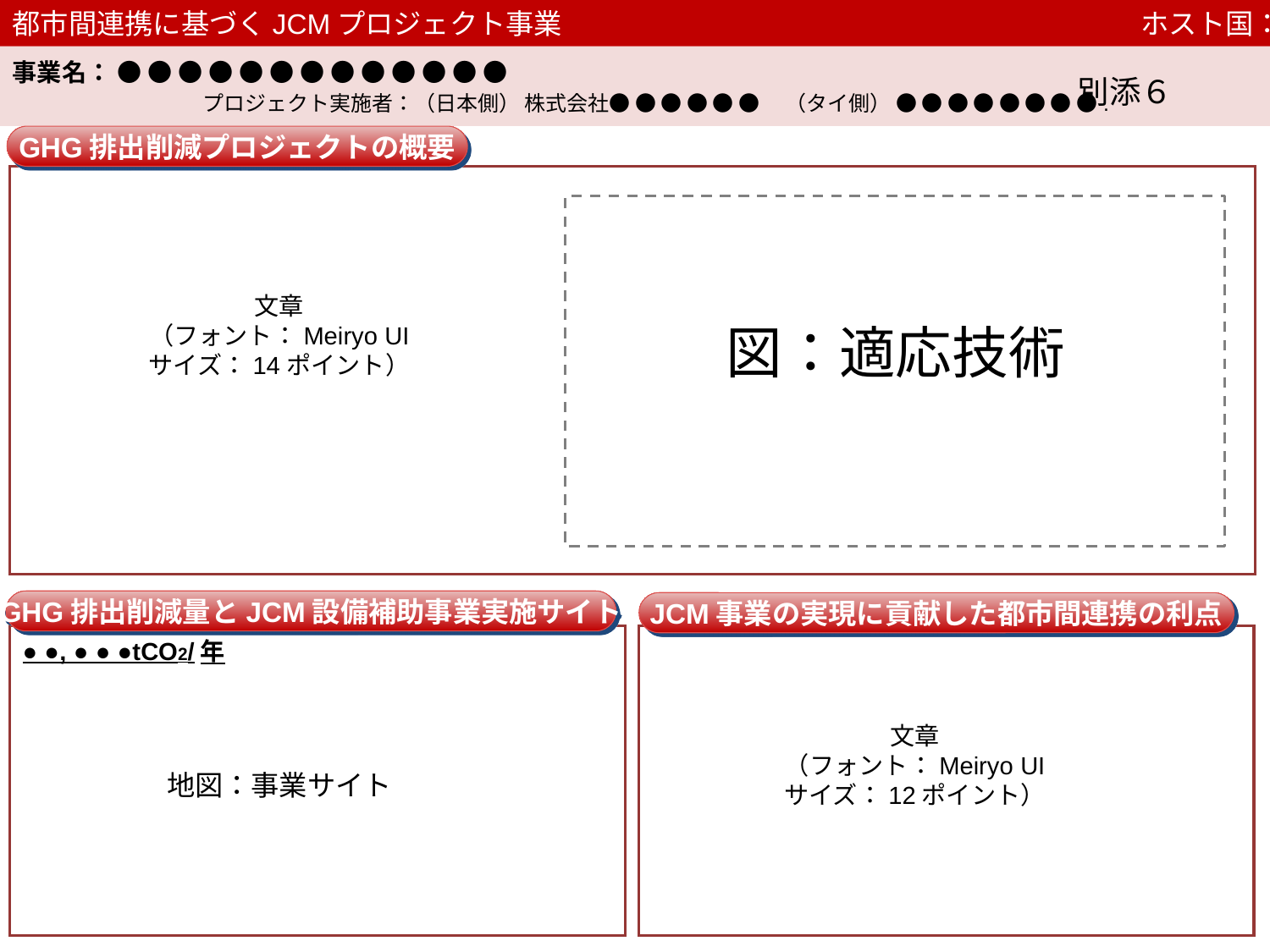

都市間連携に基づくJCMプロジェクト事業				　　　　ホスト国： ● ● ● ●
事業名： ● ● ● ● ● ● ● ● ● ● ● ● ●
	　　　プロジェクト実施者：（日本側） 株式会社● ● ● ● ● ● 　（タイ側） ● ● ● ● ● ● ● ●.
別添６
GHG排出削減プロジェクトの概要

文章
（フォント：Meiryo UI
サイズ：14ポイント）
図：適応技術
GHG排出削減量とJCM設備補助事業実施サイト
JCM事業の実現に貢献した都市間連携の利点
● ●, ● ● ●tCO2/年

文章
（フォント：Meiryo UI
サイズ：12ポイント）
地図：事業サイト